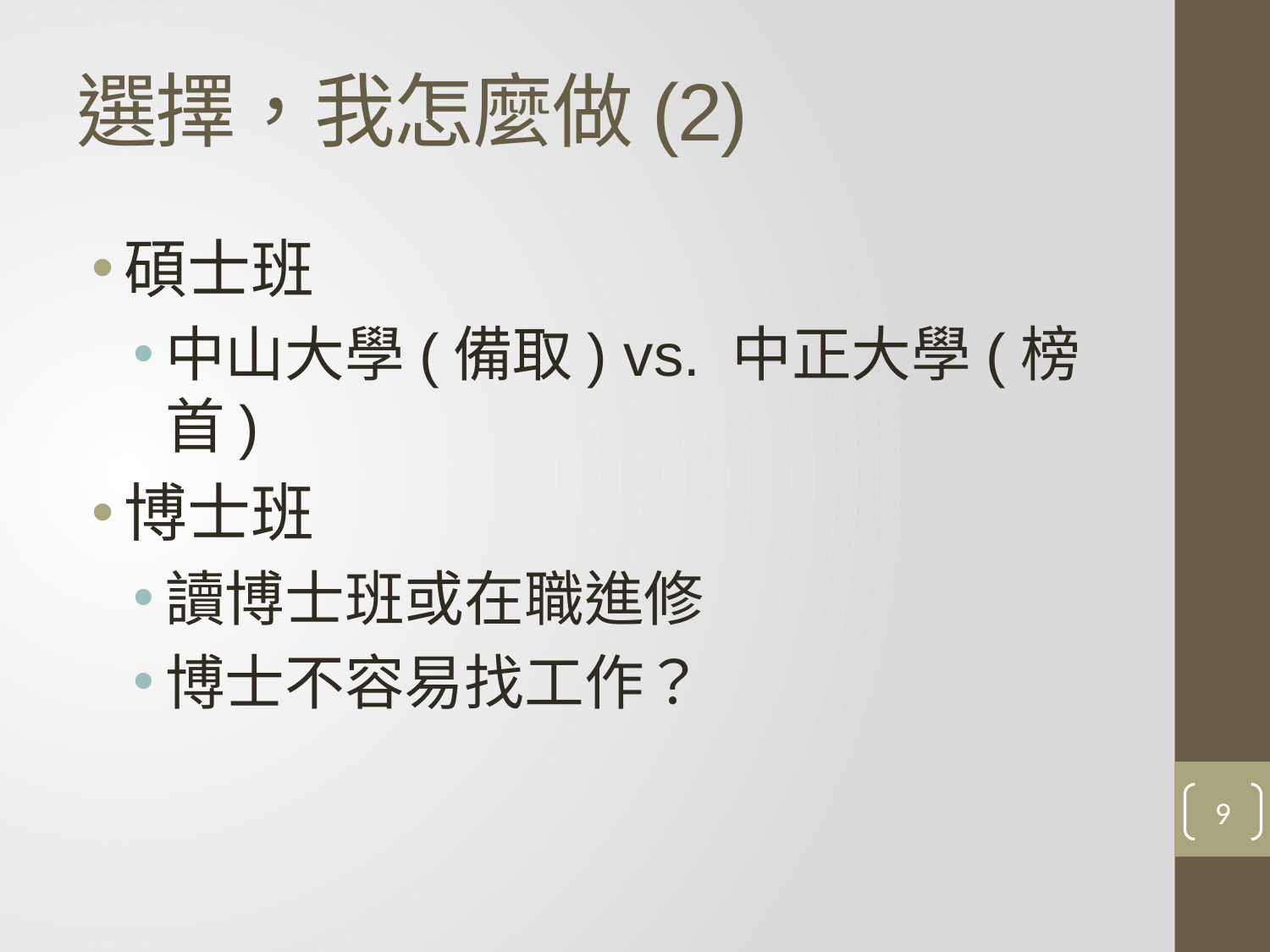

# 選擇，我怎麼做(2)
碩士班
中山大學(備取) vs. 中正大學(榜首)
博士班
讀博士班或在職進修
博士不容易找工作？
9